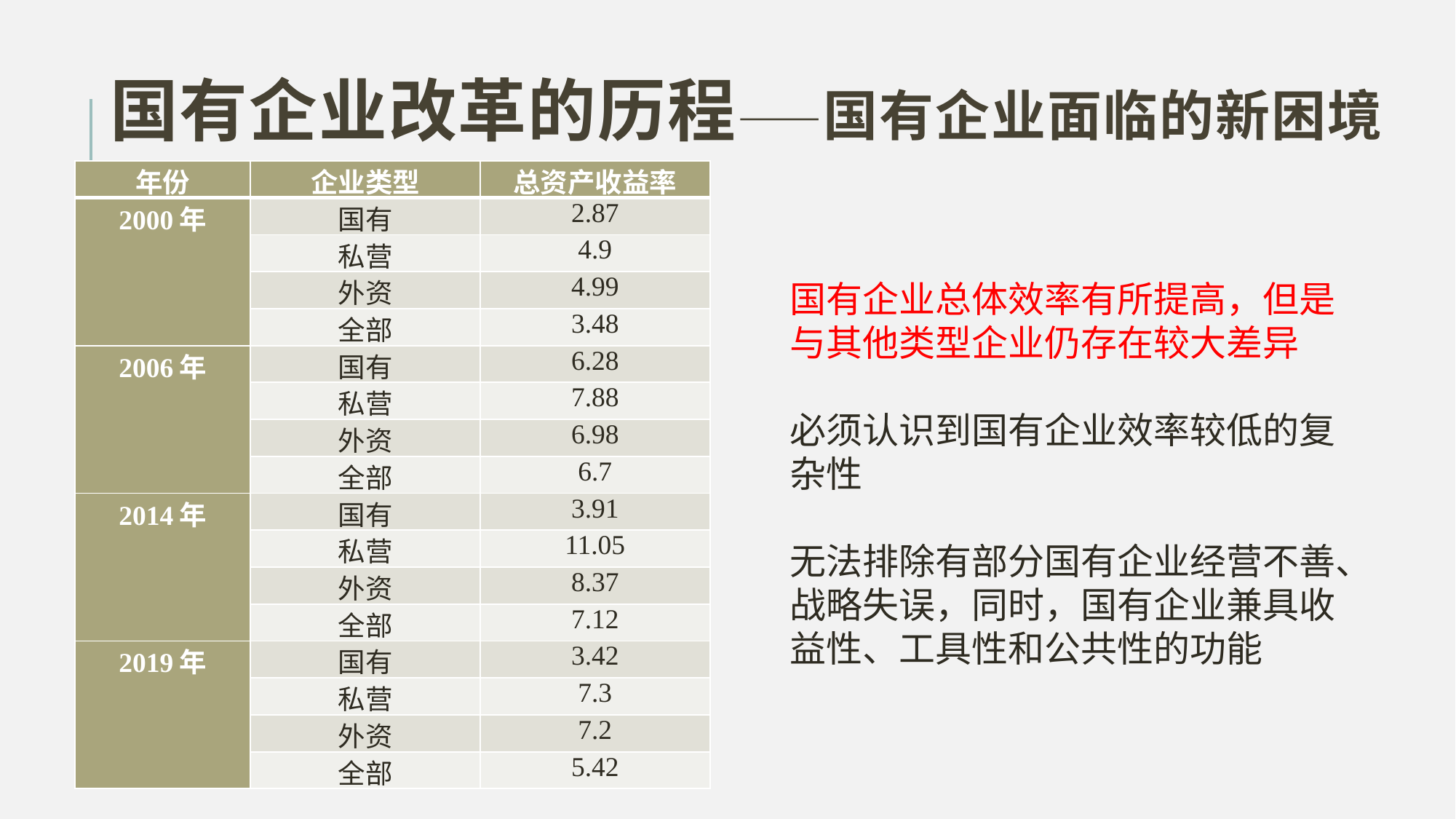

# 国有企业改革的历程——国有企业面临的新困境
| 年份 | 企业类型 | 总资产收益率 |
| --- | --- | --- |
| 2000年 | 国有 | 2.87 |
|  | 私营 | 4.9 |
|  | 外资 | 4.99 |
|  | 全部 | 3.48 |
| 2006年 | 国有 | 6.28 |
|  | 私营 | 7.88 |
|  | 外资 | 6.98 |
|  | 全部 | 6.7 |
| 2014年 | 国有 | 3.91 |
|  | 私营 | 11.05 |
|  | 外资 | 8.37 |
|  | 全部 | 7.12 |
| 2019年 | 国有 | 3.42 |
|  | 私营 | 7.3 |
|  | 外资 | 7.2 |
|  | 全部 | 5.42 |
国有企业总体效率有所提高，但是与其他类型企业仍存在较大差异

必须认识到国有企业效率较低的复杂性

无法排除有部分国有企业经营不善、战略失误，同时，国有企业兼具收益性、工具性和公共性的功能